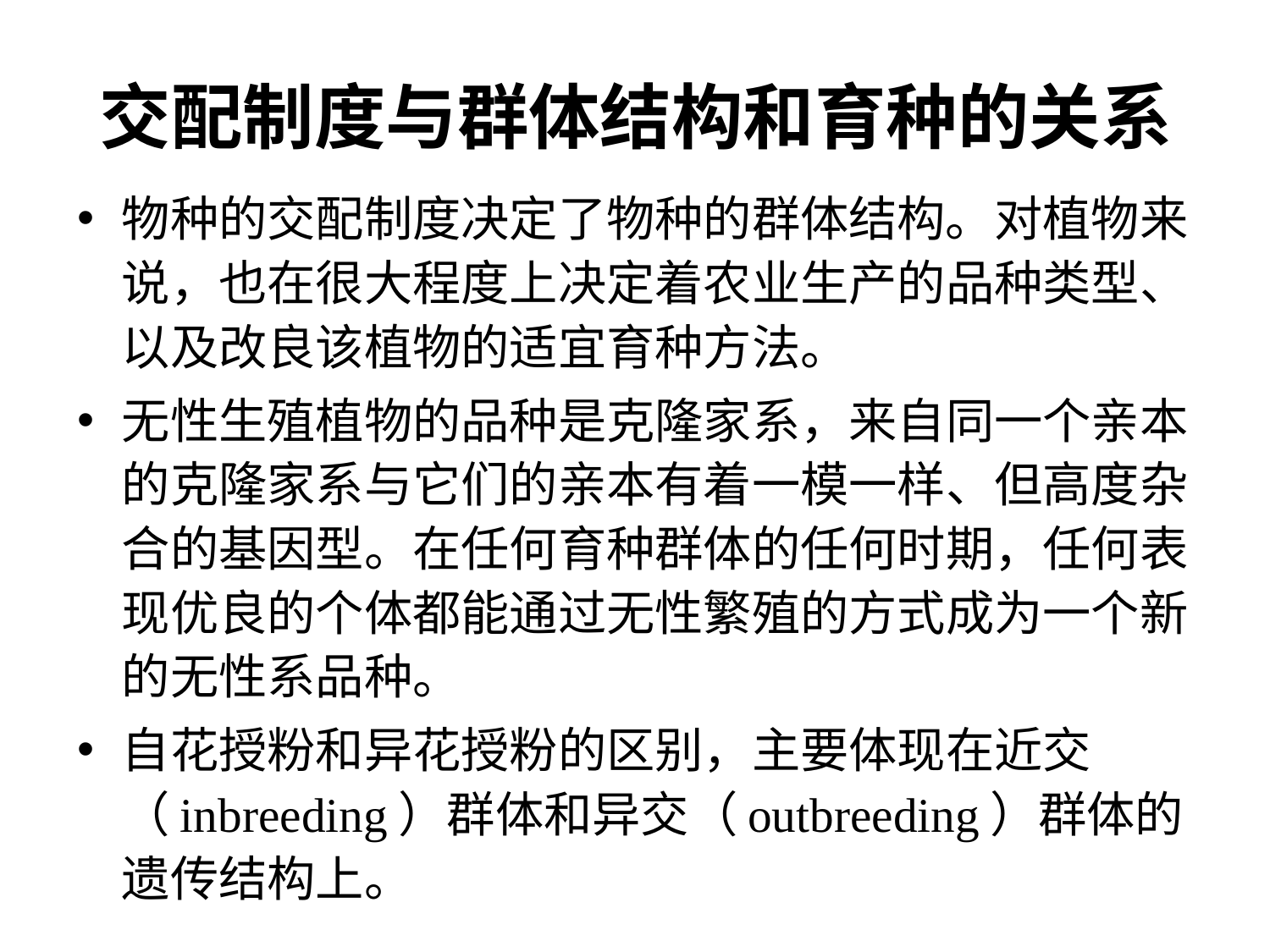

# 交配制度与群体结构和育种的关系
物种的交配制度决定了物种的群体结构。对植物来说，也在很大程度上决定着农业生产的品种类型、以及改良该植物的适宜育种方法。
无性生殖植物的品种是克隆家系，来自同一个亲本的克隆家系与它们的亲本有着一模一样、但高度杂合的基因型。在任何育种群体的任何时期，任何表现优良的个体都能通过无性繁殖的方式成为一个新的无性系品种。
自花授粉和异花授粉的区别，主要体现在近交（inbreeding）群体和异交（outbreeding）群体的遗传结构上。